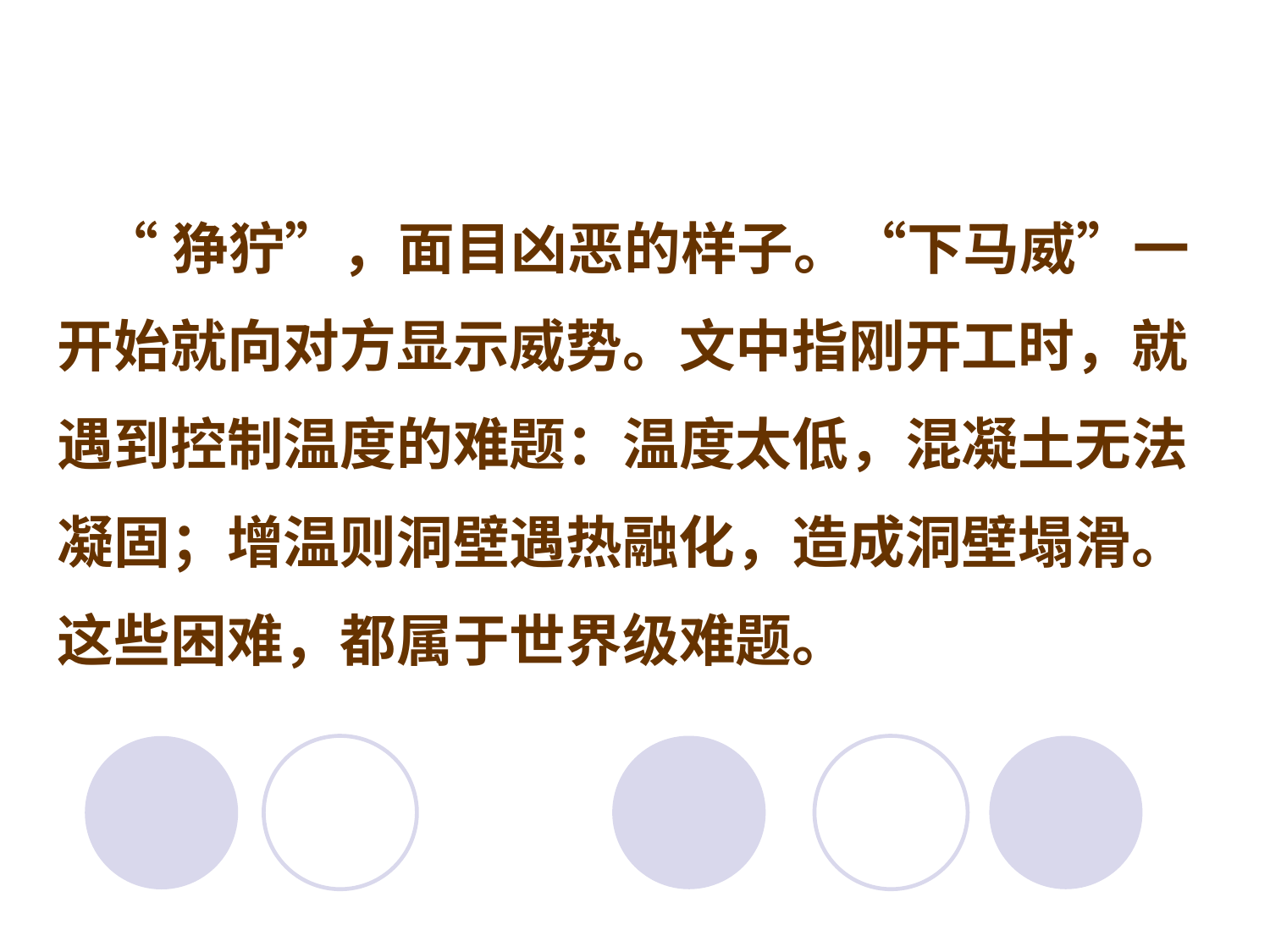

“狰狞”，面目凶恶的样子。“下马威”一开始就向对方显示威势。文中指刚开工时，就遇到控制温度的难题：温度太低，混凝土无法凝固；增温则洞壁遇热融化，造成洞壁塌滑。这些困难，都属于世界级难题。